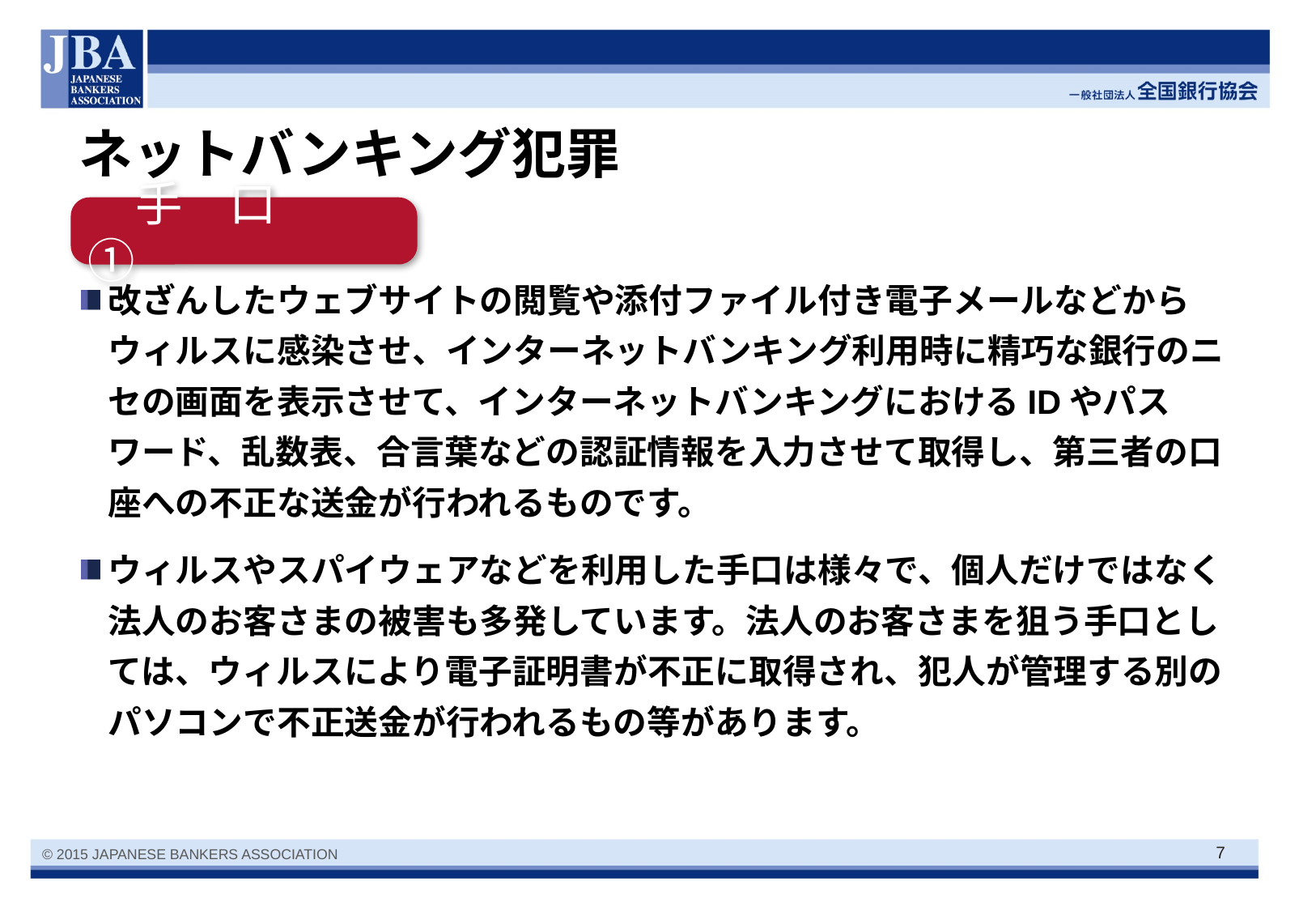

# ネットバンキング犯罪
　手　口　　①
改ざんしたウェブサイトの閲覧や添付ファイル付き電子メールなどからウィルスに感染させ、インターネットバンキング利用時に精巧な銀行のニセの画面を表示させて、インターネットバンキングにおけるIDやパスワード、乱数表、合言葉などの認証情報を入力させて取得し、第三者の口座への不正な送金が行われるものです。
ウィルスやスパイウェアなどを利用した手口は様々で、個人だけではなく法人のお客さまの被害も多発しています。法人のお客さまを狙う手口としては、ウィルスにより電子証明書が不正に取得され、犯人が管理する別のパソコンで不正送金が行われるもの等があります。